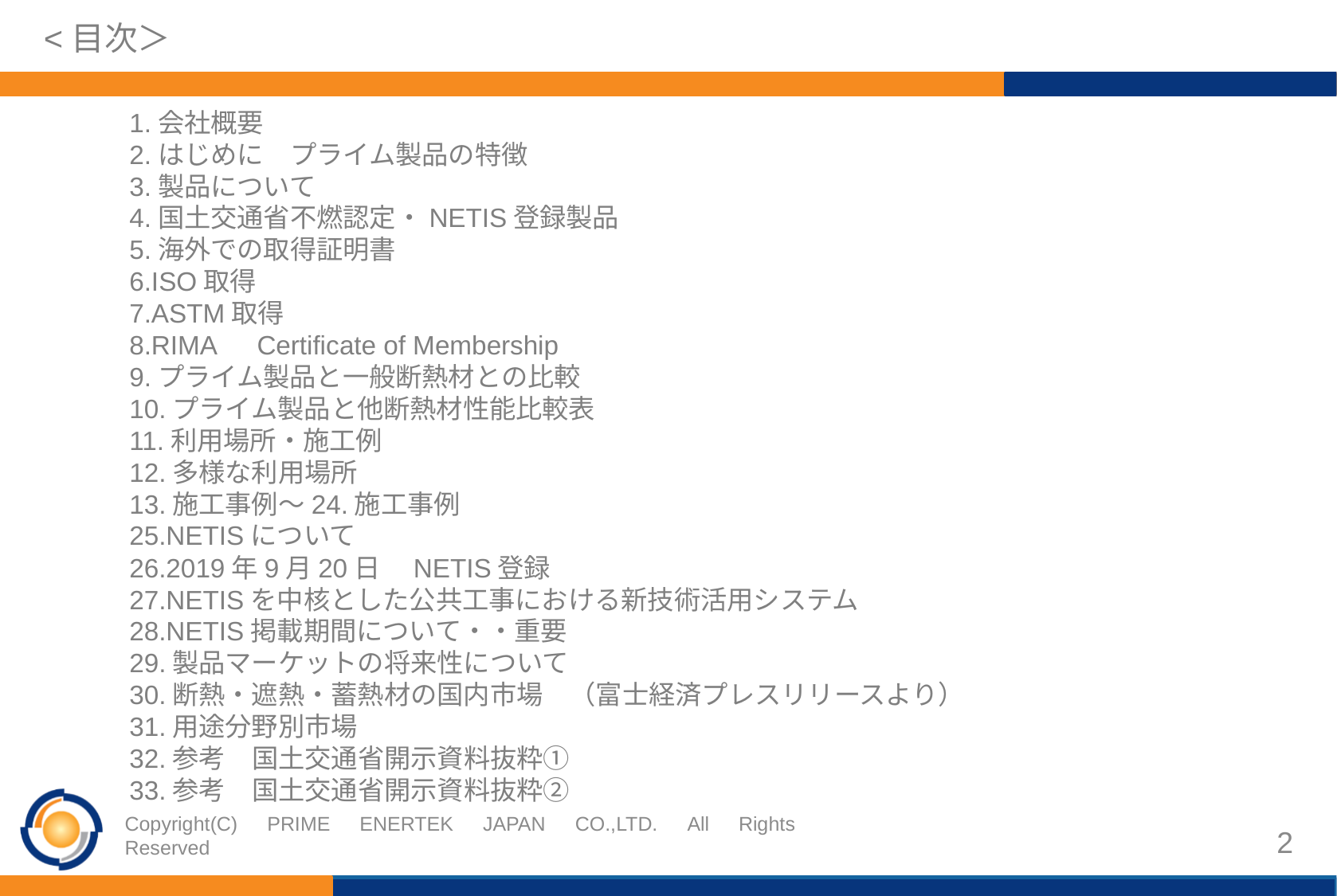

# <目次＞
1.会社概要
2.はじめに　プライム製品の特徴
3.製品について
4.国土交通省不燃認定・NETIS登録製品
5.海外での取得証明書
6.ISO取得
7.ASTM取得
8.RIMA　Certificate of Membership
9.プライム製品と一般断熱材との比較
10.プライム製品と他断熱材性能比較表
11.利用場所・施工例
12.多様な利用場所
13.施工事例〜24.施工事例
25.NETISについて
26.2019年9月20日　NETIS登録
27.NETISを中核とした公共工事における新技術活用システム
28.NETIS掲載期間について・・重要
29.製品マーケットの将来性について
30.断熱・遮熱・蓄熱材の国内市場　（富士経済プレスリリースより）
31.用途分野別市場
32.参考　国土交通省開示資料抜粋①
33.参考　国土交通省開示資料抜粋②

Copyright(C)　PRIME　ENERTEK　JAPAN　CO.,LTD.　All　Rights　Reserved
2